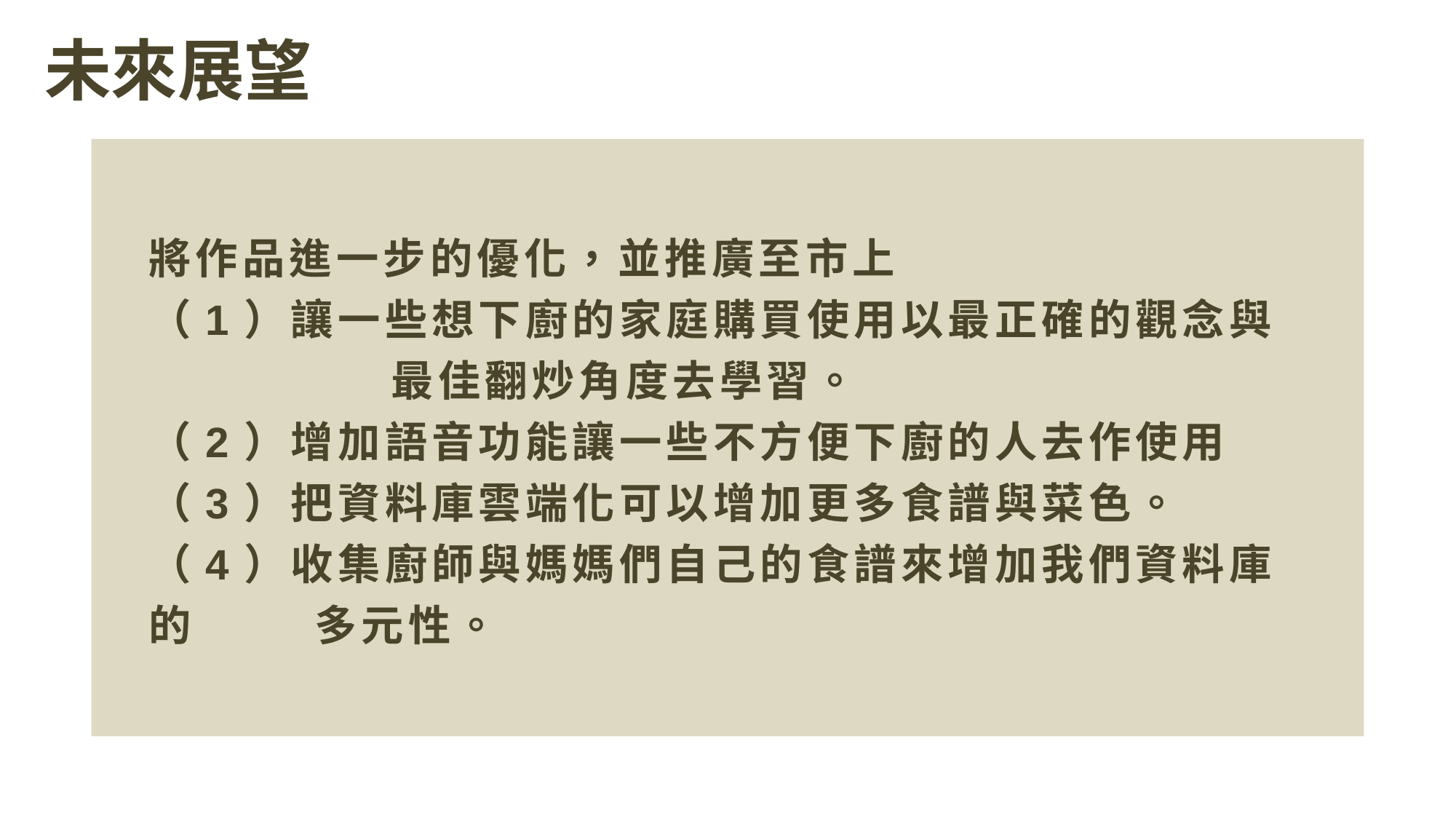

未來展望

將作品進一步的優化，並推廣至市上
（1）讓一些想下廚的家庭購買使用以最正確的觀念與
		 最佳翻炒角度去學習。
（2）增加語音功能讓一些不方便下廚的人去作使用
（3）把資料庫雲端化可以增加更多食譜與菜色。
（4）收集廚師與媽媽們自己的食譜來增加我們資料庫的   	    多元性。